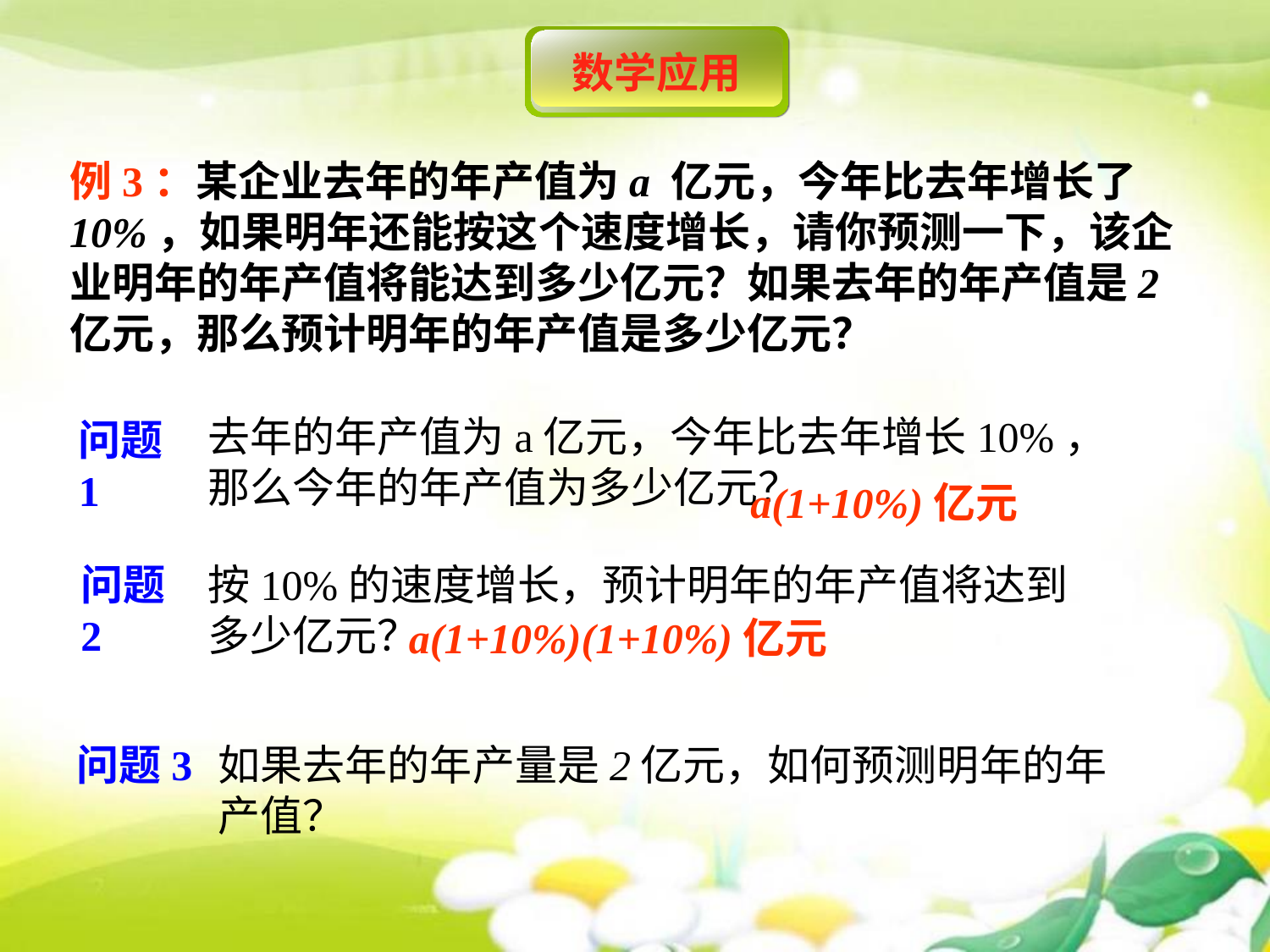

数学应用

例3：某企业去年的年产值为a 亿元，今年比去年增长了10%，如果明年还能按这个速度增长，请你预测一下，该企业明年的年产值将能达到多少亿元？如果去年的年产值是2亿元，那么预计明年的年产值是多少亿元？
去年的年产值为a亿元，今年比去年增长10%，那么今年的年产值为多少亿元？
问题1
a(1+10%)亿元
问题2
按10%的速度增长，预计明年的年产值将达到多少亿元？
a(1+10%)(1+10%)亿元

问题3
如果去年的年产量是2亿元，如何预测明年的年产值？